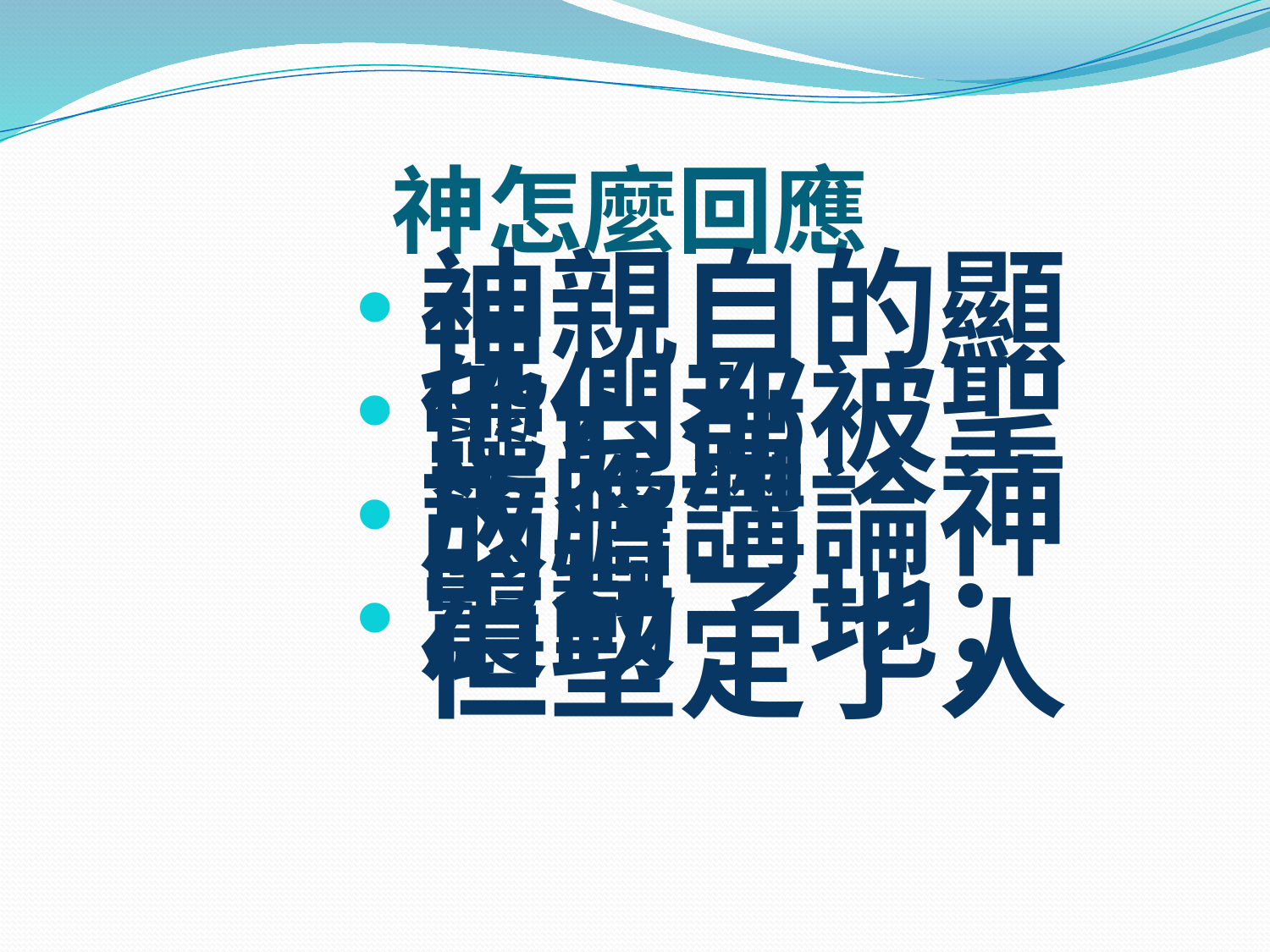

# 神怎麼回應
神親自的顯現
他們都被聖靈充滿
放膽講論神的道
震動了地；但堅定了人